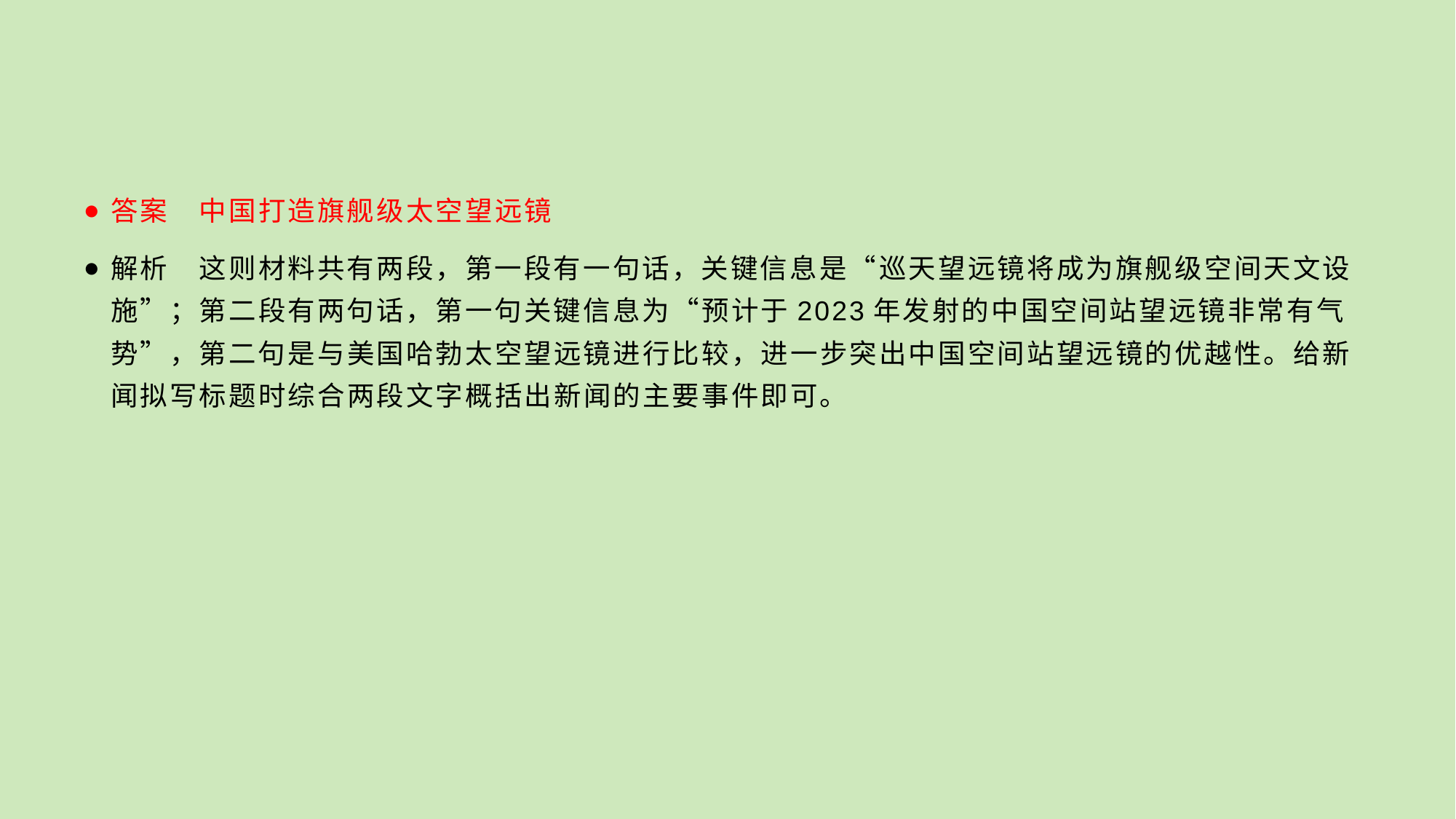

#
答案　中国打造旗舰级太空望远镜
解析　这则材料共有两段，第一段有一句话，关键信息是“巡天望远镜将成为旗舰级空间天文设施”；第二段有两句话，第一句关键信息为“预计于2023年发射的中国空间站望远镜非常有气势”，第二句是与美国哈勃太空望远镜进行比较，进一步突出中国空间站望远镜的优越性。给新闻拟写标题时综合两段文字概括出新闻的主要事件即可。